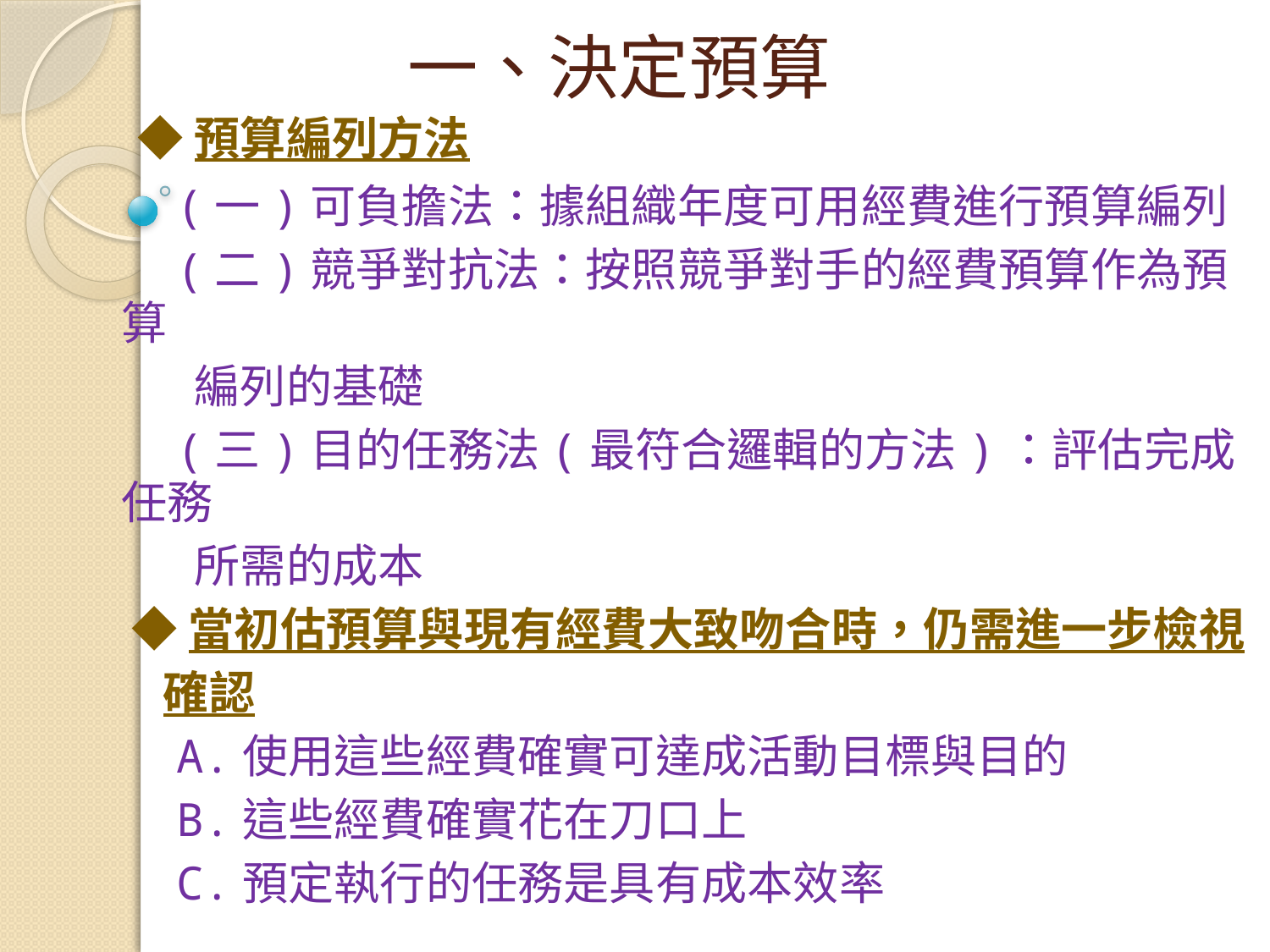

# 一、決定預算
 ◆預算編列方法
  (一)可負擔法：據組織年度可用經費進行預算編列
  (二)競爭對抗法：按照競爭對手的經費預算作為預算
      編列的基礎
  (三)目的任務法(最符合邏輯的方法)：評估完成任務
      所需的成本
 ◆當初估預算與現有經費大致吻合時，仍需進一步檢視
   確認
  A.使用這些經費確實可達成活動目標與目的
  B.這些經費確實花在刀口上
  C.預定執行的任務是具有成本效率